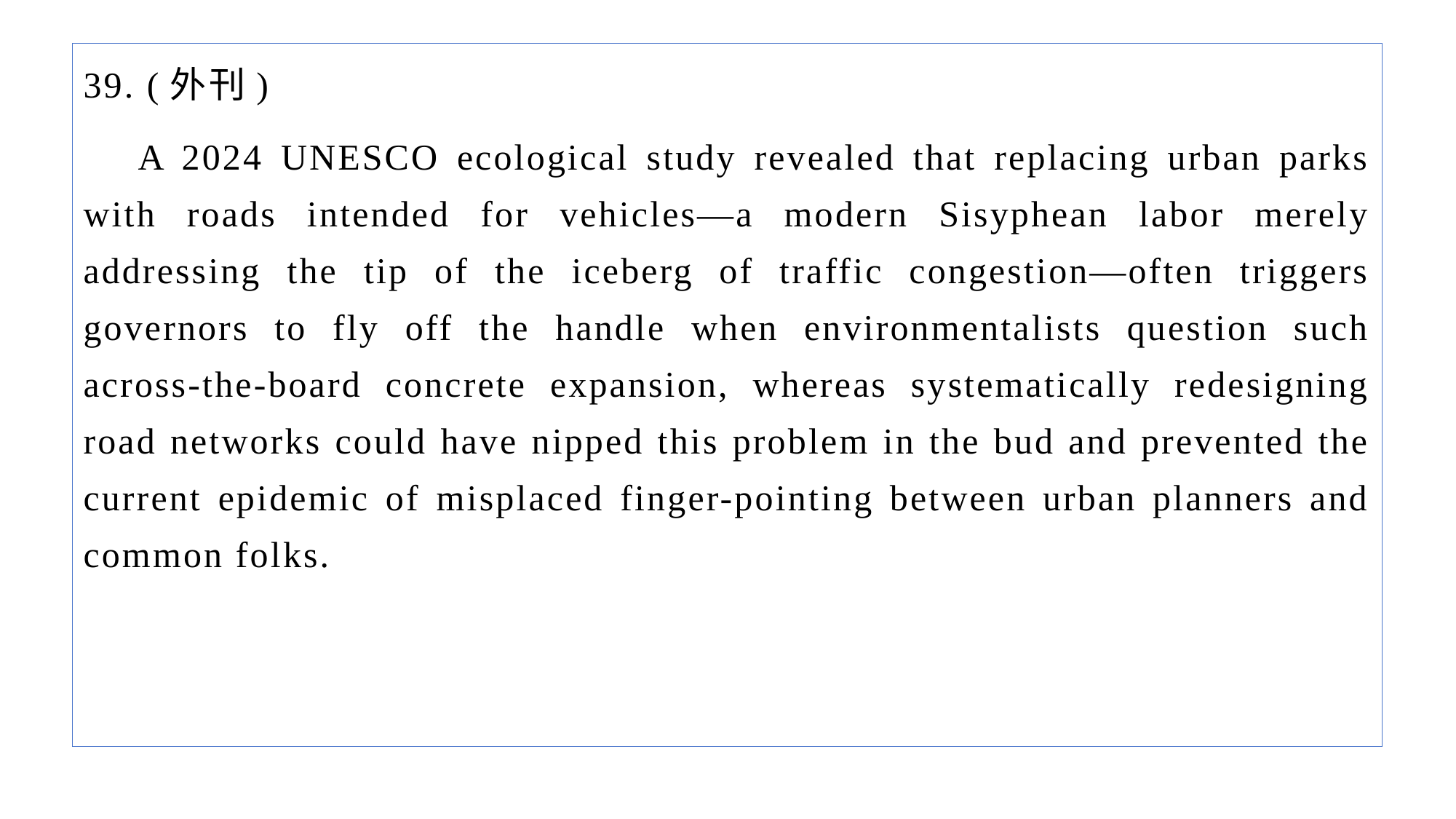

39. (外刊)
A 2024 UNESCO ecological study revealed that replacing urban parks with roads intended for vehicles—a modern Sisyphean labor merely addressing the tip of the iceberg of traffic congestion—often triggers governors to fly off the handle when environmentalists question such across-the-board concrete expansion, whereas systematically redesigning road networks could have nipped this problem in the bud and prevented the current epidemic of misplaced finger-pointing between urban planners and common folks.